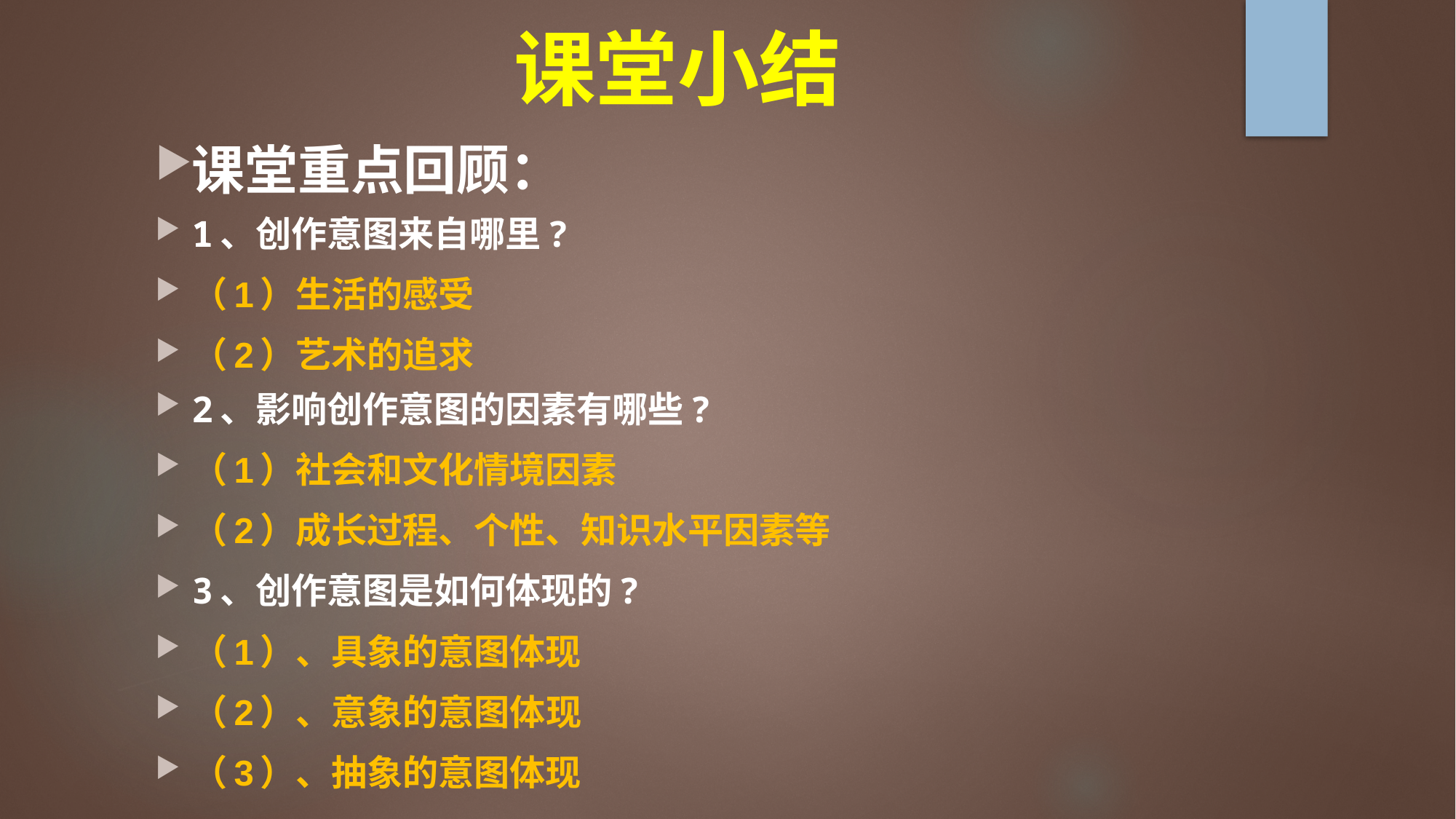

# 课堂小结
课堂重点回顾：
1、创作意图来自哪里?
（1）生活的感受
（2）艺术的追求
2、影响创作意图的因素有哪些?
（1）社会和文化情境因素
（2）成长过程、个性、知识水平因素等
3、创作意图是如何体现的?
（1）、具象的意图体现
（2）、意象的意图体现
（3）、抽象的意图体现